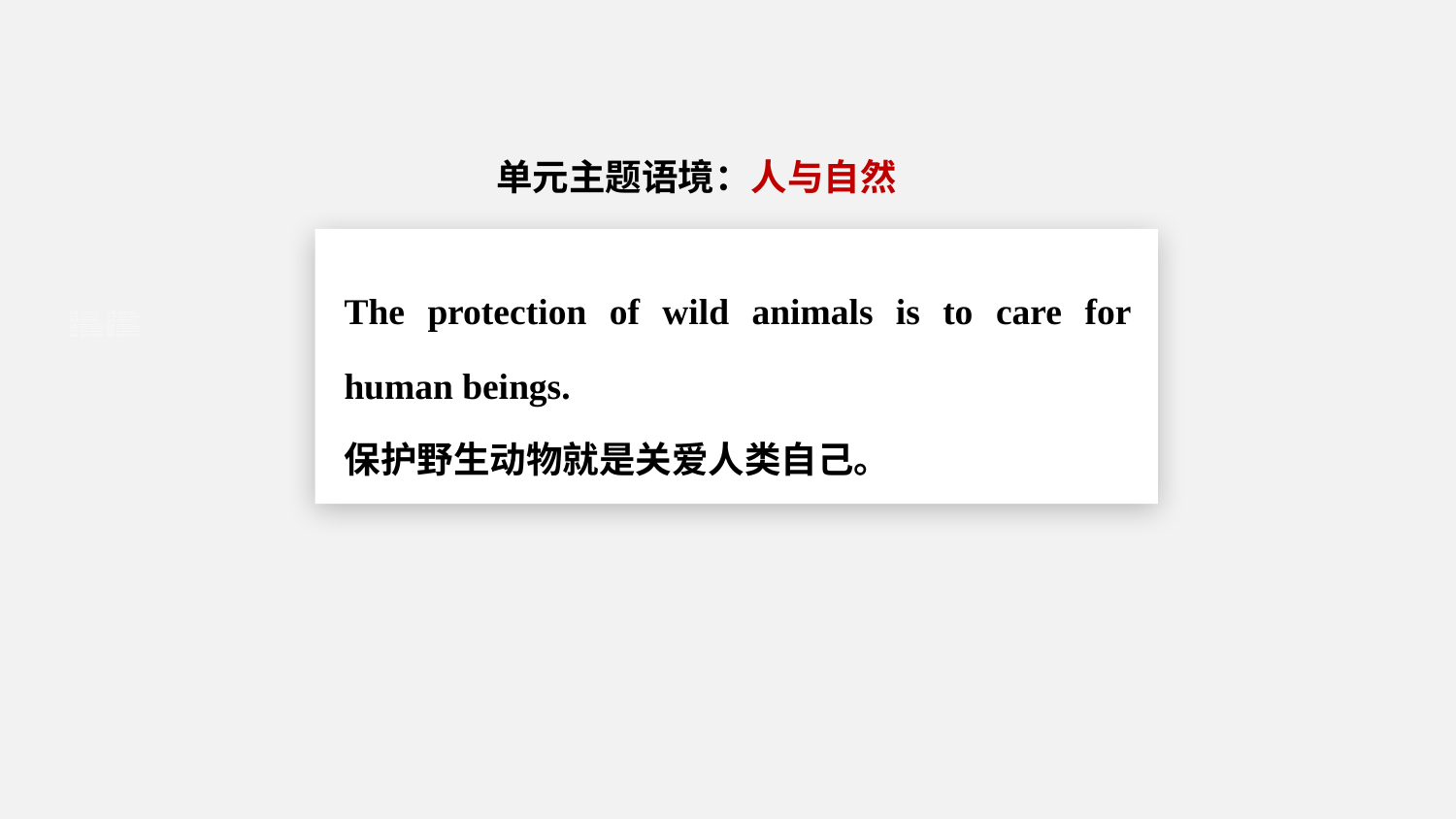

单元主题语境：人与自然

The protection of wild animals is to care for human beings.
保护野生动物就是关爱人类自己。